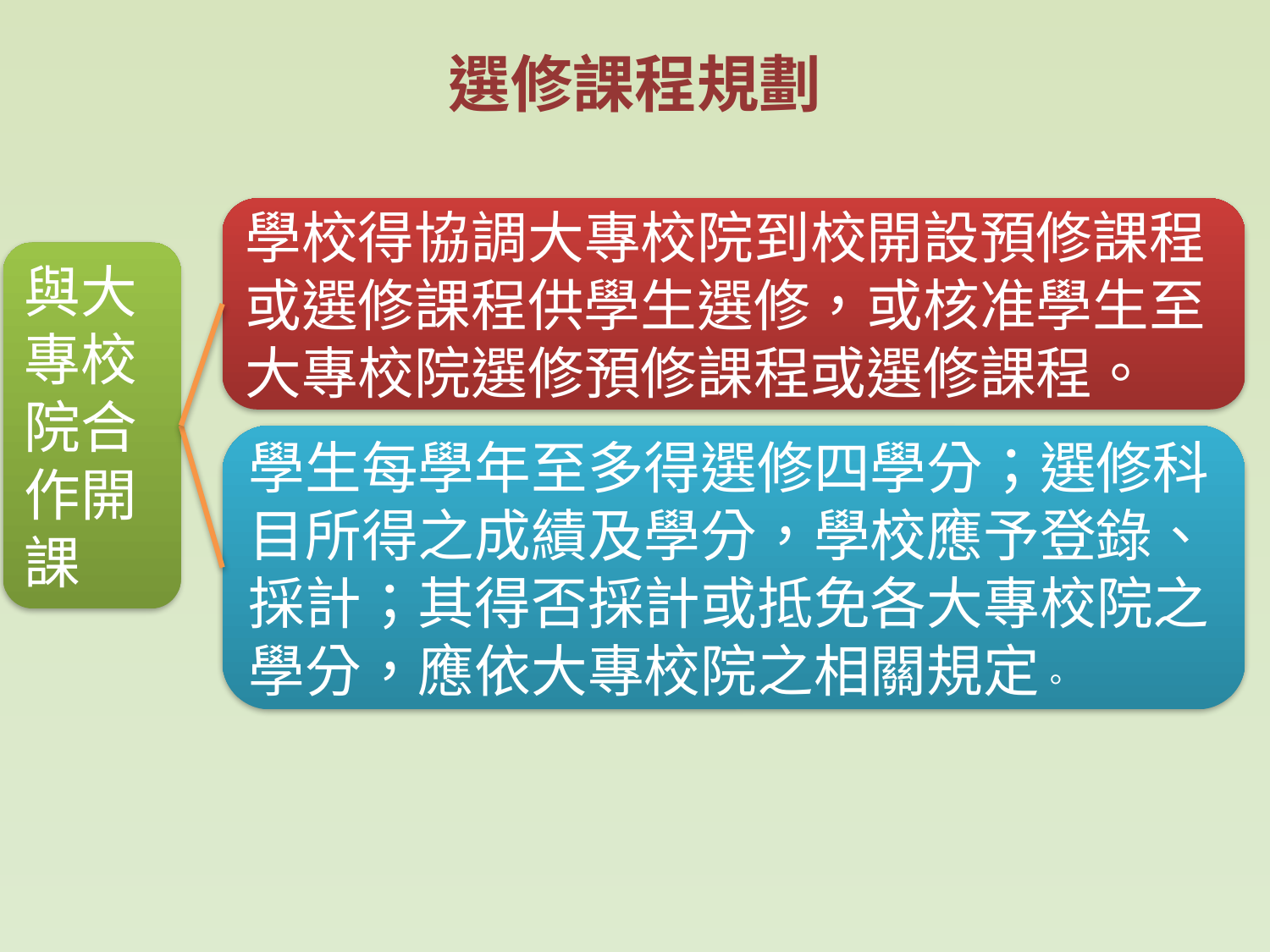

# 選修課程規劃
學校得協調大專校院到校開設預修課程或選修課程供學生選修，或核准學生至大專校院選修預修課程或選修課程。
與大專校院合作開課
學生每學年至多得選修四學分；選修科目所得之成績及學分，學校應予登錄、採計；其得否採計或抵免各大專校院之學分，應依大專校院之相關規定。